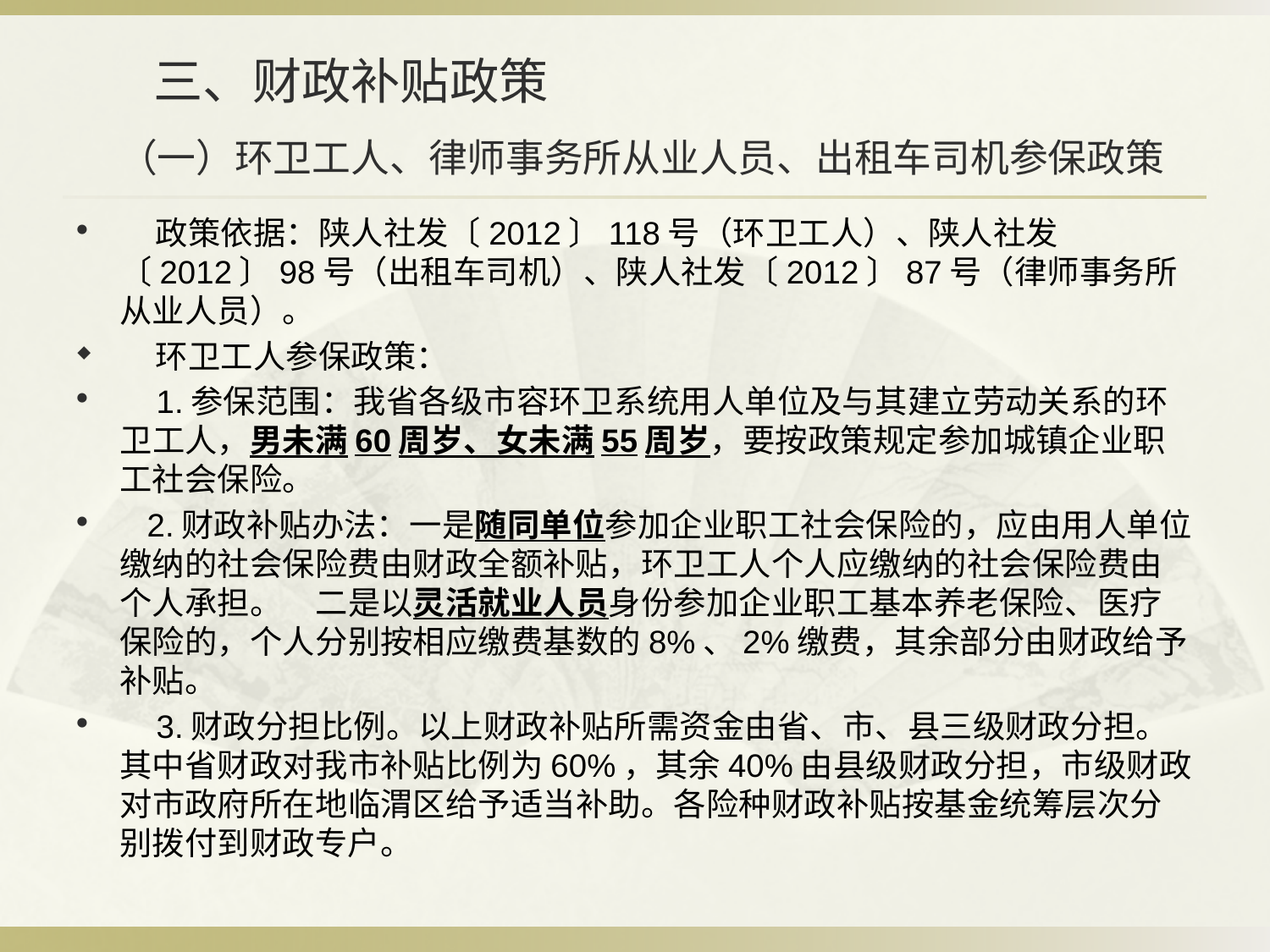

# 三、财政补贴政策 （一）环卫工人、律师事务所从业人员、出租车司机参保政策

    政策依据：陕人社发〔2012〕118号（环卫工人）、陕人社发〔2012〕98号（出租车司机）、陕人社发〔2012〕87号（律师事务所从业人员）。
    环卫工人参保政策：
    1.参保范围：我省各级市容环卫系统用人单位及与其建立劳动关系的环卫工人，男未满60周岁、女未满55周岁，要按政策规定参加城镇企业职工社会保险。
   2.财政补贴办法：一是随同单位参加企业职工社会保险的，应由用人单位缴纳的社会保险费由财政全额补贴，环卫工人个人应缴纳的社会保险费由个人承担。　二是以灵活就业人员身份参加企业职工基本养老保险、医疗保险的，个人分别按相应缴费基数的8%、2%缴费，其余部分由财政给予补贴。
    3.财政分担比例。以上财政补贴所需资金由省、市、县三级财政分担。其中省财政对我市补贴比例为60%，其余40%由县级财政分担，市级财政对市政府所在地临渭区给予适当补助。各险种财政补贴按基金统筹层次分别拨付到财政专户。